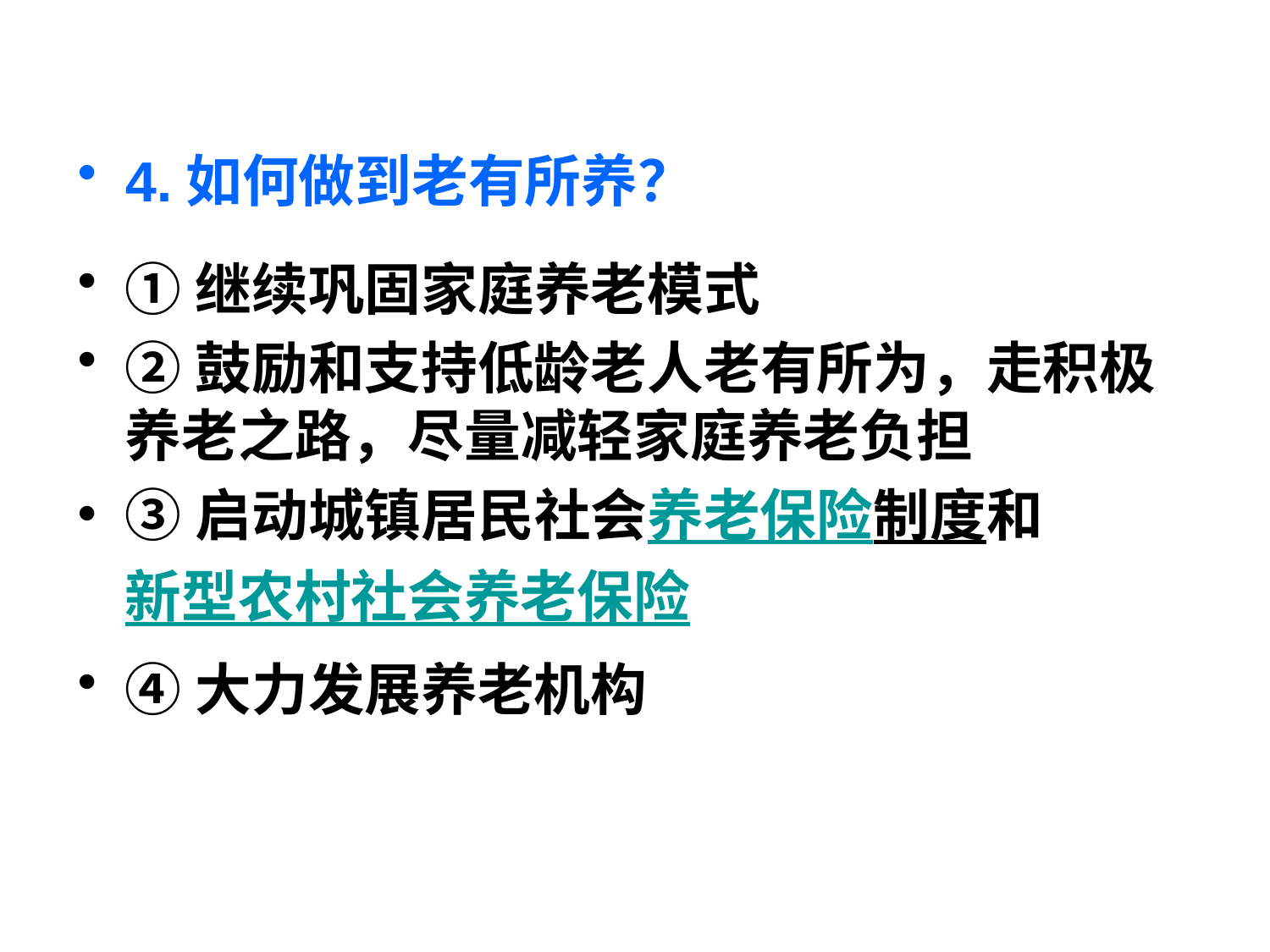

4.如何做到老有所养？

①继续巩固家庭养老模式
②鼓励和支持低龄老人老有所为，走积极养老之路，尽量减轻家庭养老负担
③启动城镇居民社会养老保险制度和新型农村社会养老保险
④大力发展养老机构